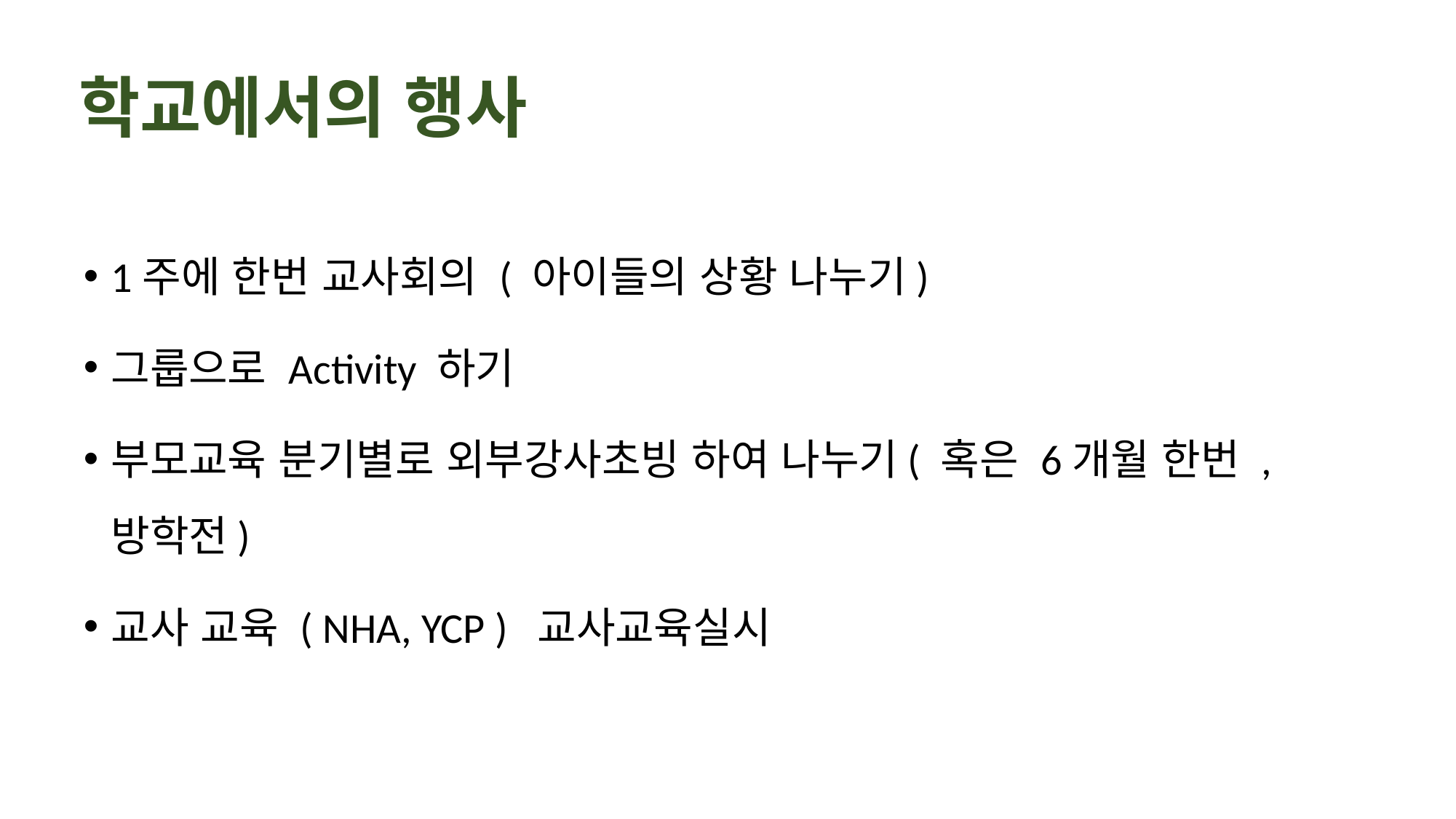

학교에서의 행사
1주에 한번 교사회의 ( 아이들의 상황 나누기)
그룹으로 Activity 하기
부모교육 분기별로 외부강사초빙 하여 나누기( 혹은 6개월 한번 , 방학전)
교사 교육 ( NHA, YCP )  교사교육실시